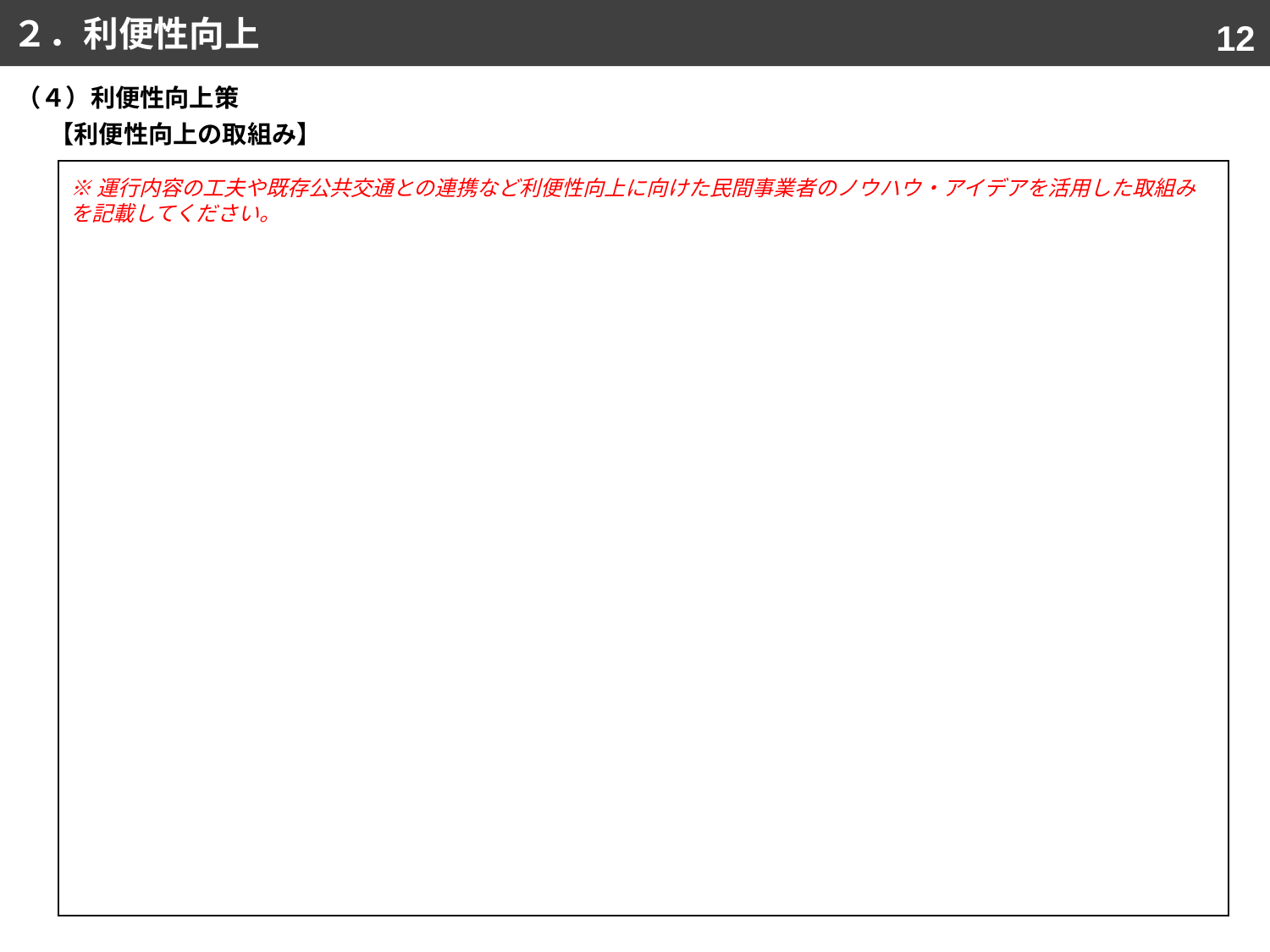

２．利便性向上
12
（４）利便性向上策
【利便性向上の取組み】
|  |
| --- |
※運行内容の工夫や既存公共交通との連携など利便性向上に向けた民間事業者のノウハウ・アイデアを活用した取組みを記載してください。